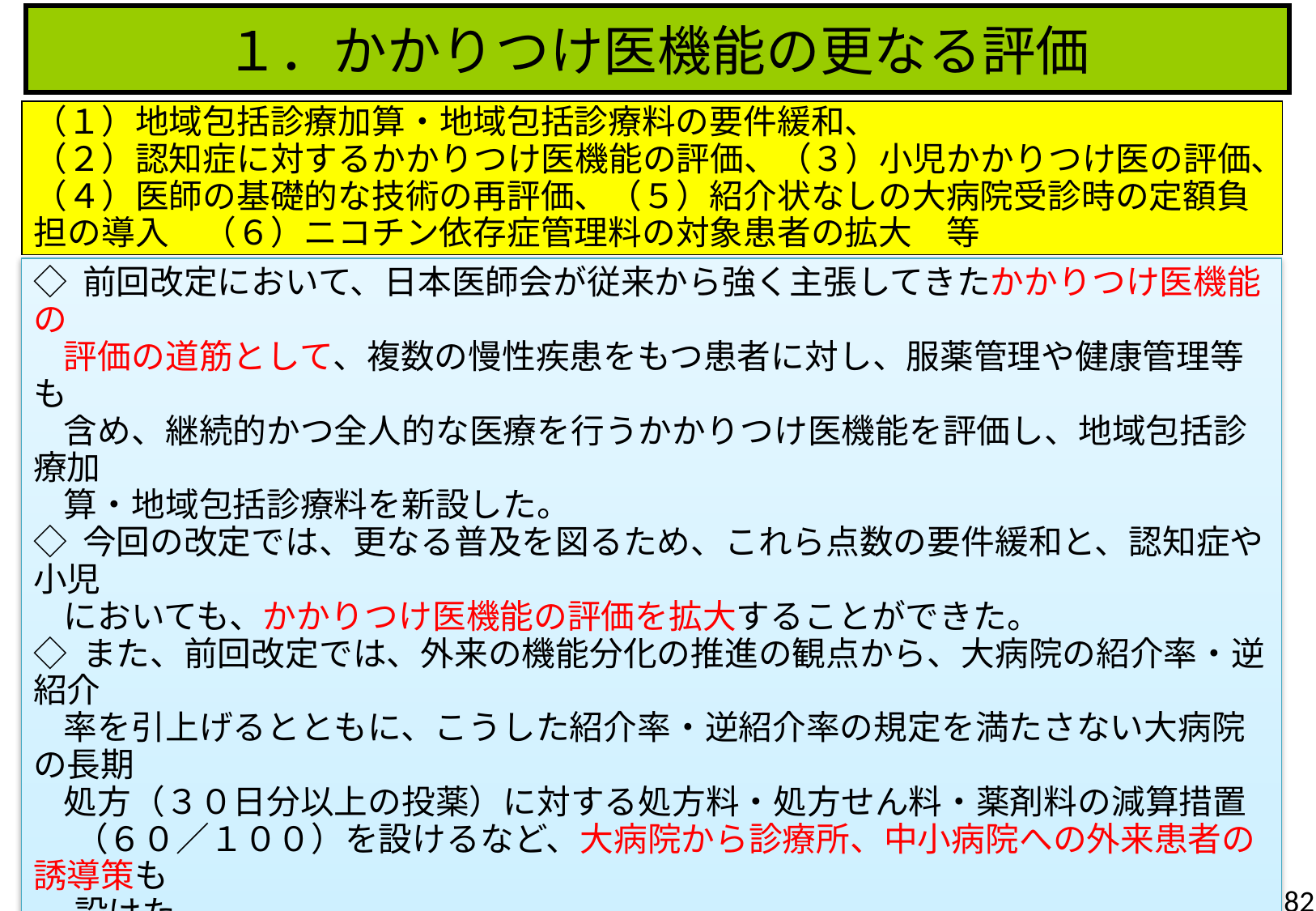

１．かかりつけ医機能の更なる評価
（１）地域包括診療加算・地域包括診療料の要件緩和、
（２）認知症に対するかかりつけ医機能の評価、（３）小児かかりつけ医の評価、
（４）医師の基礎的な技術の再評価、（５）紹介状なしの大病院受診時の定額負担の導入　（６）ニコチン依存症管理料の対象患者の拡大　等
◇ 前回改定において、日本医師会が従来から強く主張してきたかかりつけ医機能の
   評価の道筋として、複数の慢性疾患をもつ患者に対し、服薬管理や健康管理等も
   含め、継続的かつ全人的な医療を行うかかりつけ医機能を評価し、地域包括診療加
   算・地域包括診療料を新設した。
◇ 今回の改定では、更なる普及を図るため、これら点数の要件緩和と、認知症や小児
   においても、かかりつけ医機能の評価を拡大することができた。
◇ また、前回改定では、外来の機能分化の推進の観点から、大病院の紹介率・逆紹介
   率を引上げるとともに、こうした紹介率・逆紹介率の規定を満たさない大病院の長期
   処方（３０日分以上の投薬）に対する処方料・処方せん料・薬剤料の減算措置
　 （６０／１００）を設けるなど、大病院から診療所、中小病院への外来患者の誘導策も
　 設けた。
◇ これに加え、今回「持続可能な医療保険制度を構築するための国保法等の一部を改
   正する法律」の施行に伴い、医療機関相互間の機能分担や業務連携の更なる推進の
   ため、特定機能病院および一般病床５００床以上の地域医療支援病院において、
   紹介状なしで受診した場合の定額負担が導入された。
◇ こうした外来機能分化の中で、かかりつけ医機能を強化することで、今後の改定で
   さらなる評価を求めていきたい。
82